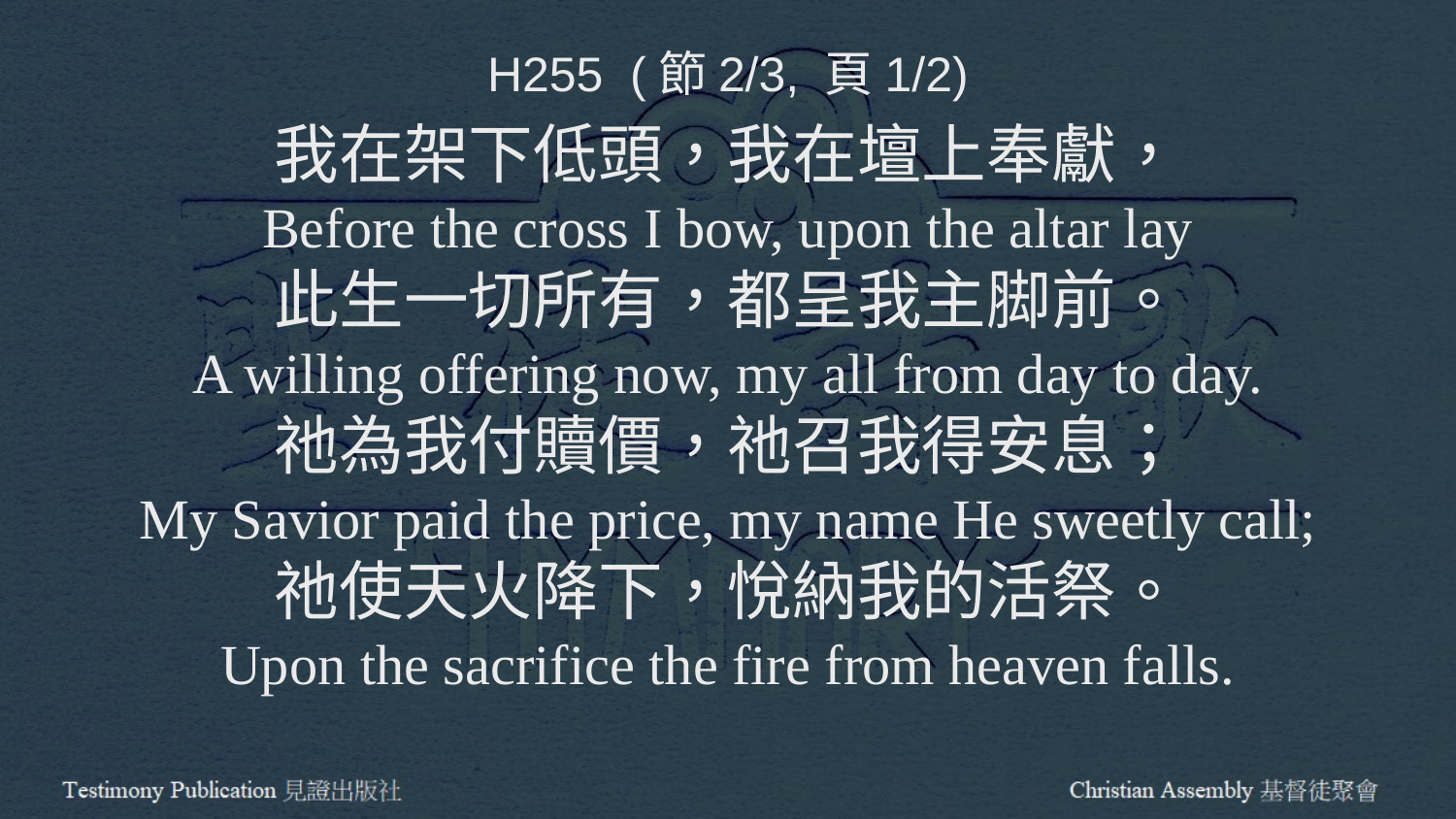

H255  (節2/3, 頁1/2)
我在架下低頭，我在壇上奉獻，
Before the cross I bow, upon the altar lay
此生一切所有，都呈我主脚前。
A willing offering now, my all from day to day.
祂為我付贖價，祂召我得安息；
My Savior paid the price, my name He sweetly call;
祂使天火降下，悅納我的活祭。
Upon the sacrifice the fire from heaven falls.